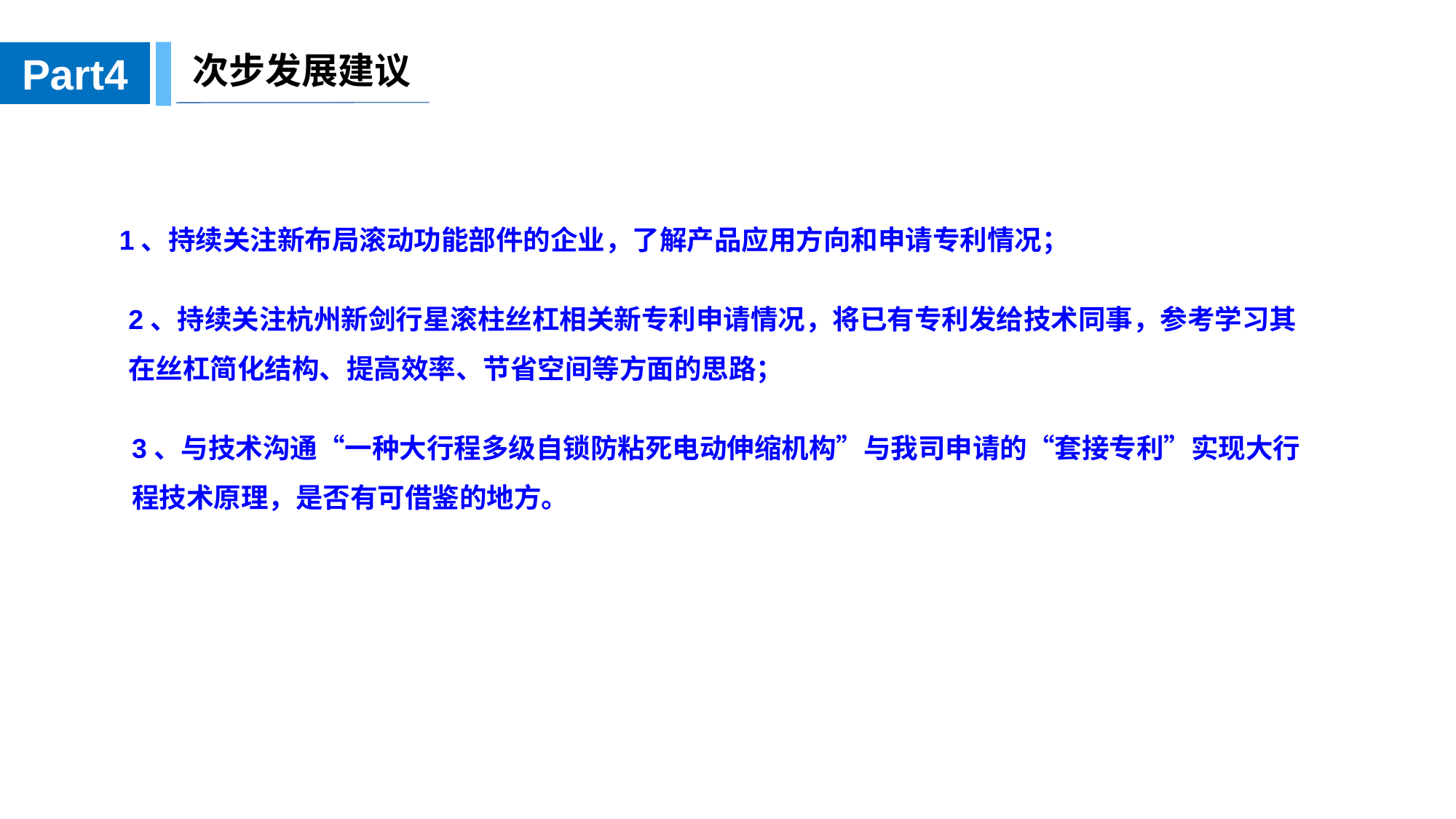

Part4
次步发展建议
1、持续关注新布局滚动功能部件的企业，了解产品应用方向和申请专利情况；
2、持续关注杭州新剑行星滚柱丝杠相关新专利申请情况，将已有专利发给技术同事，参考学习其在丝杠简化结构、提高效率、节省空间等方面的思路；
3、与技术沟通“一种大行程多级自锁防粘死电动伸缩机构”与我司申请的“套接专利”实现大行程技术原理，是否有可借鉴的地方。